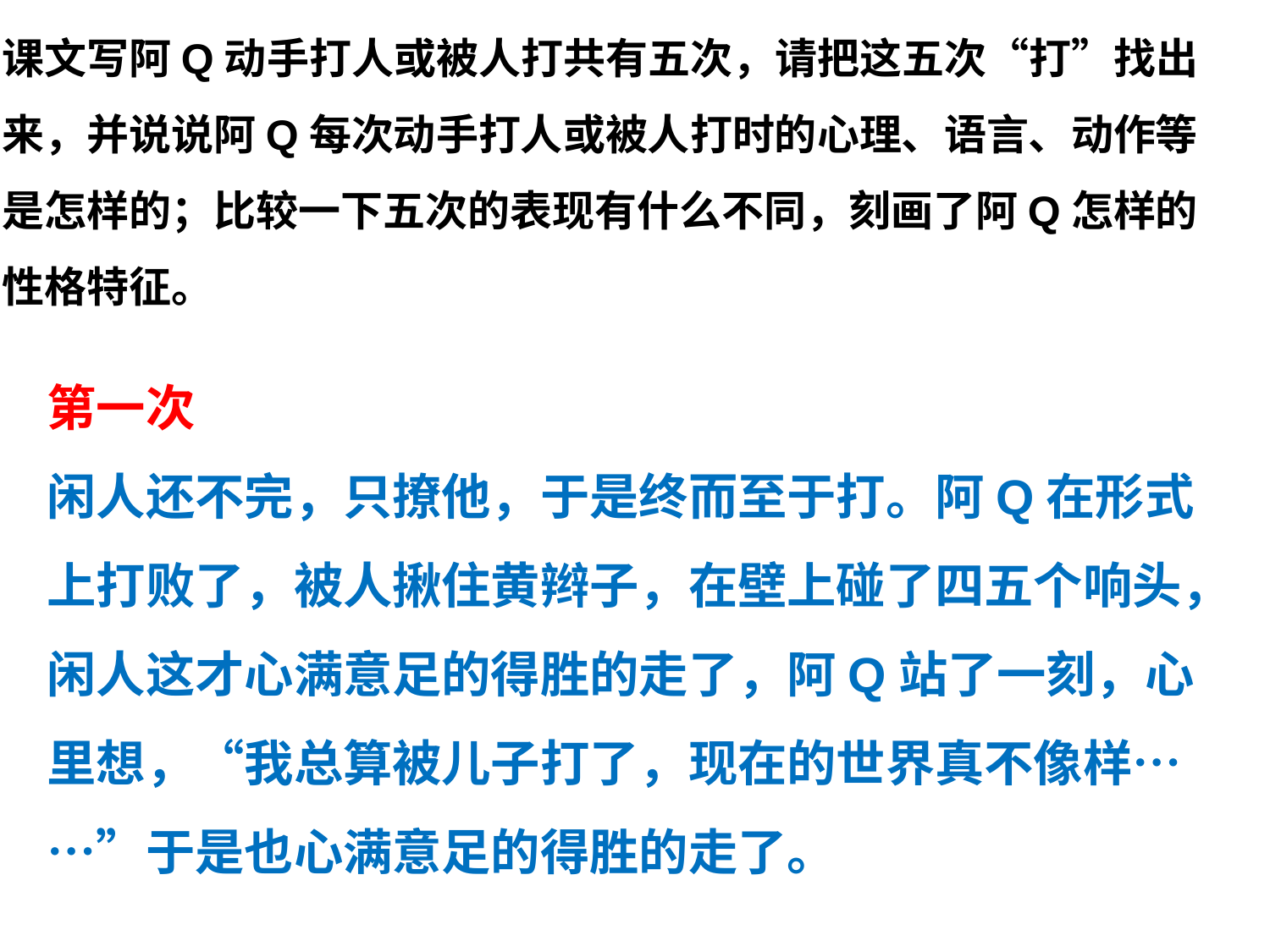

课文写阿Q动手打人或被人打共有五次，请把这五次“打”找出来，并说说阿Q每次动手打人或被人打时的心理、语言、动作等是怎样的；比较一下五次的表现有什么不同，刻画了阿Q怎样的性格特征。
第一次
闲人还不完，只撩他，于是终而至于打。阿Q在形式上打败了，被人揪住黄辫子，在壁上碰了四五个响头，闲人这才心满意足的得胜的走了，阿Q站了一刻，心里想，“我总算被儿子打了，现在的世界真不像样……”于是也心满意足的得胜的走了。